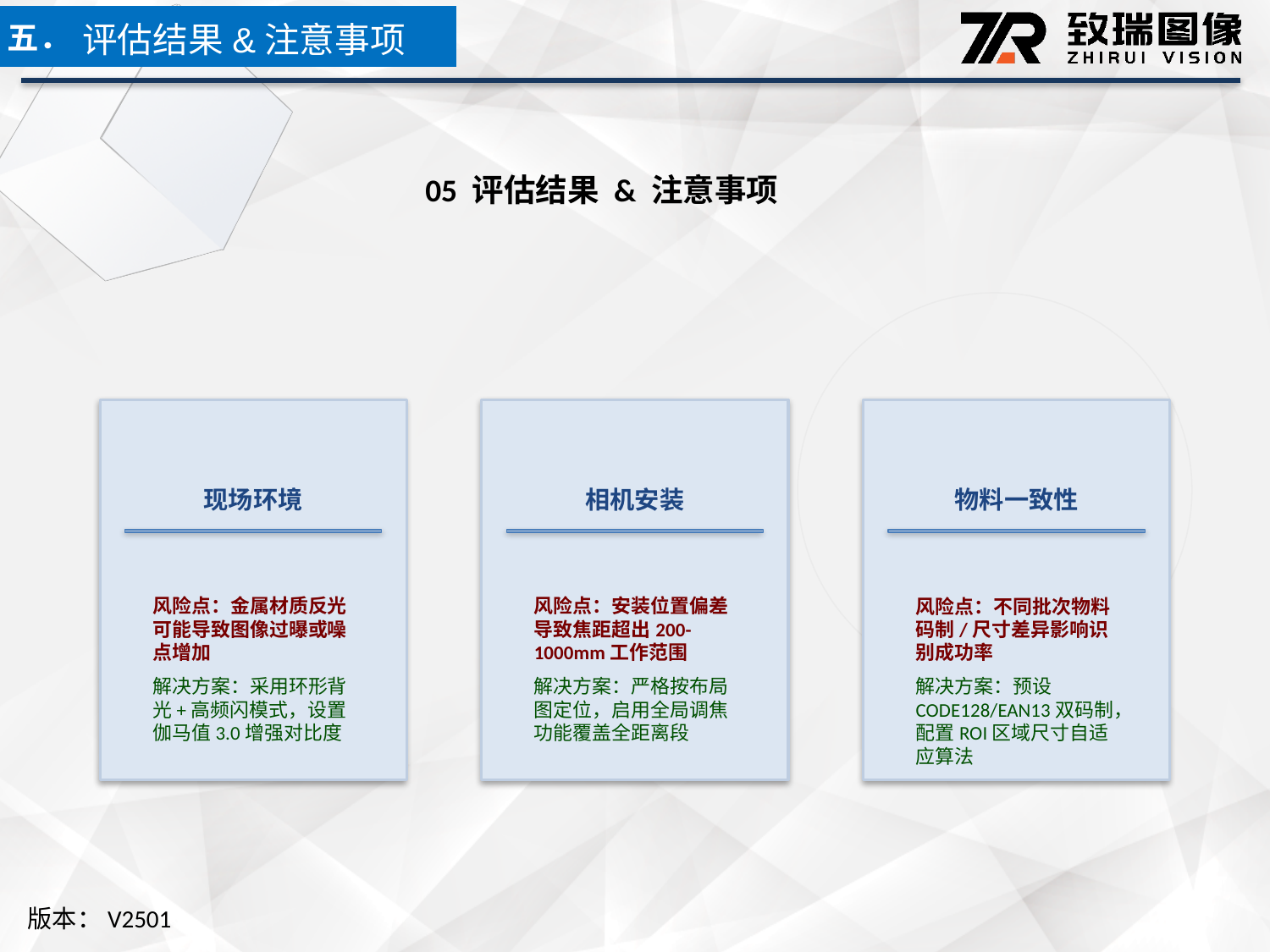

五．
评估结果&注意事项

05 评估结果 & 注意事项

现场环境

相机安装

物料一致性

风险点：金属材质反光可能导致图像过曝或噪点增加
解决方案：采用环形背光+高频闪模式，设置伽马值3.0增强对比度

风险点：安装位置偏差导致焦距超出200-1000mm工作范围
解决方案：严格按布局图定位，启用全局调焦功能覆盖全距离段

风险点：不同批次物料码制/尺寸差异影响识别成功率
解决方案：预设CODE128/EAN13双码制，配置ROI区域尺寸自适应算法